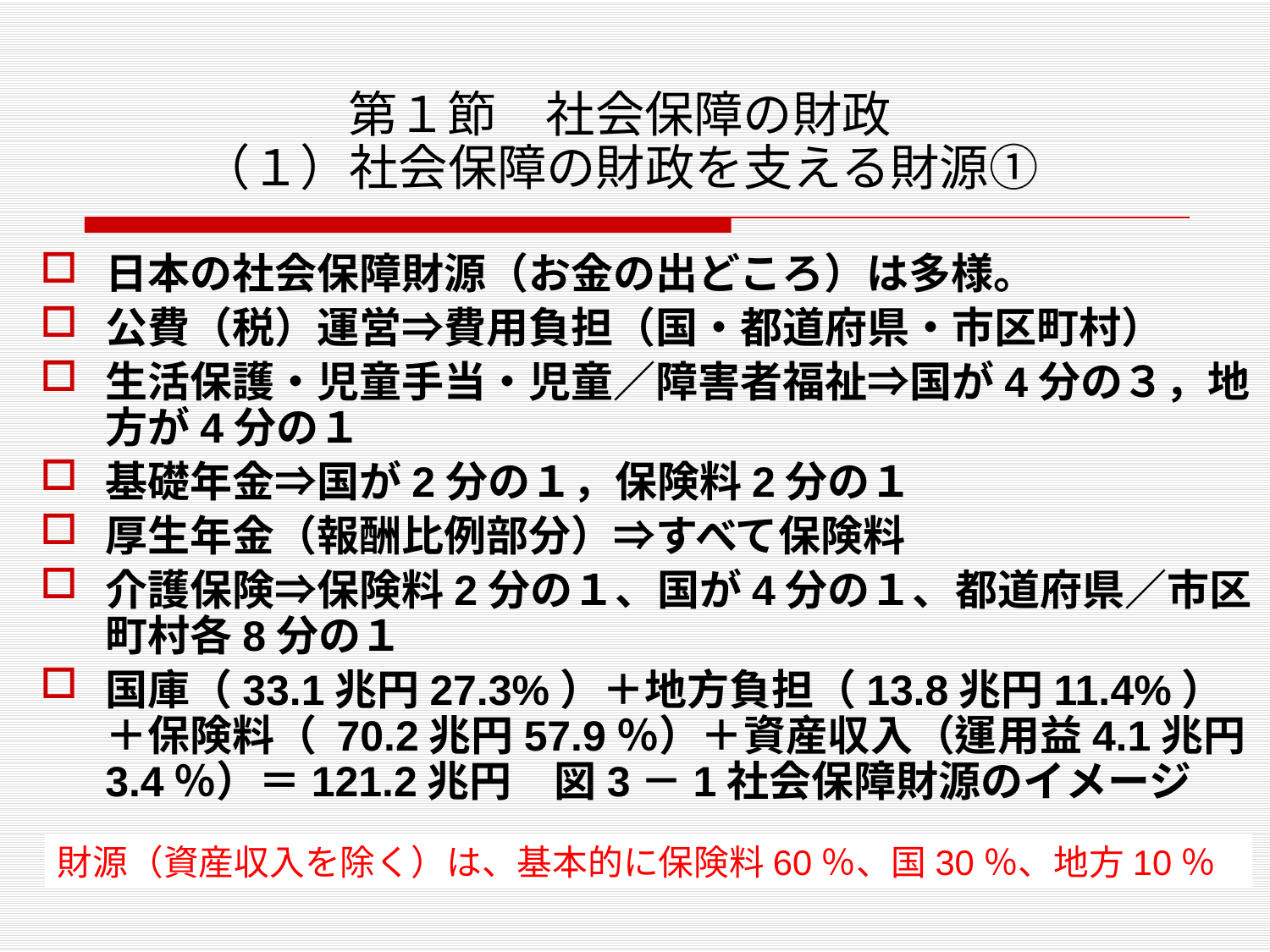

# 第１節　社会保障の財政 （１）社会保障の財政を支える財源①
日本の社会保障財源（お金の出どころ）は多様。
公費（税）運営⇒費用負担（国・都道府県・市区町村）
生活保護・児童手当・児童／障害者福祉⇒国が4分の３，地方が4分の１
基礎年金⇒国が2分の１，保険料2分の１
厚生年金（報酬比例部分）⇒すべて保険料
介護保険⇒保険料2分の１、国が4分の１、都道府県／市区町村各8分の１
国庫（33.1兆円27.3%）＋地方負担（13.8兆円11.4%）＋保険料（ 70.2兆円57.9％）＋資産収入（運用益4.1兆円3.4％）＝121.2兆円　図3－1社会保障財源のイメージ

財源（資産収入を除く）は、基本的に保険料60％、国30％、地方10％